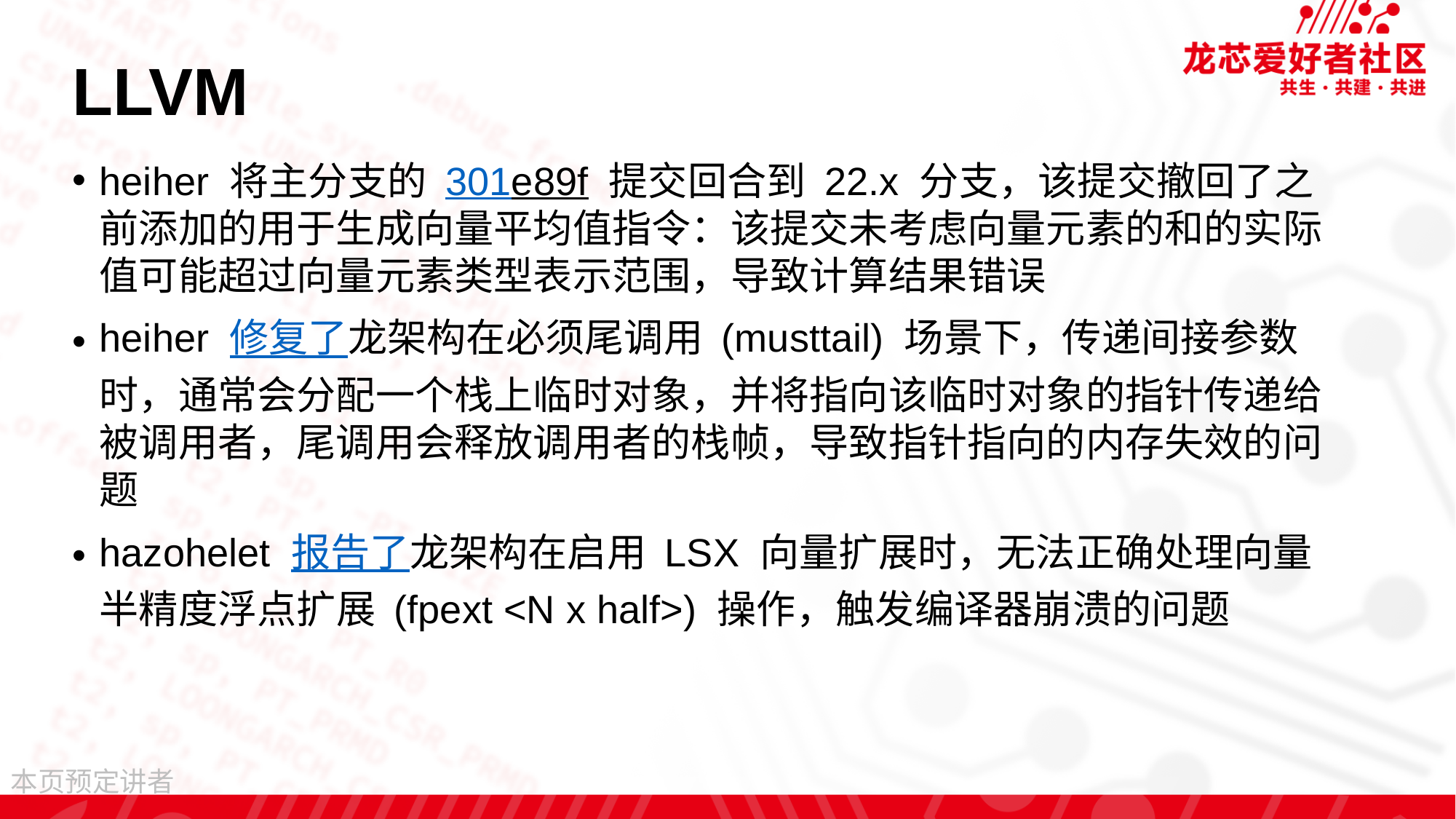

# LLVM
heiher 将主分支的 301e89f 提交回合到 22.x 分支，该提交撤回了之前添加的用于生成向量平均值指令：该提交未考虑向量元素的和的实际值可能超过向量元素类型表示范围，导致计算结果错误
heiher 修复了龙架构在必须尾调用 (musttail) 场景下，传递间接参数时，通常会分配一个栈上临时对象，并将指向该临时对象的指针传递给被调用者，尾调用会释放调用者的栈帧，导致指针指向的内存失效的问题
hazohelet 报告了龙架构在启用 LSX 向量扩展时，无法正确处理向量半精度浮点扩展 (fpext <N x half>​) 操作，触发编译器崩溃的问题